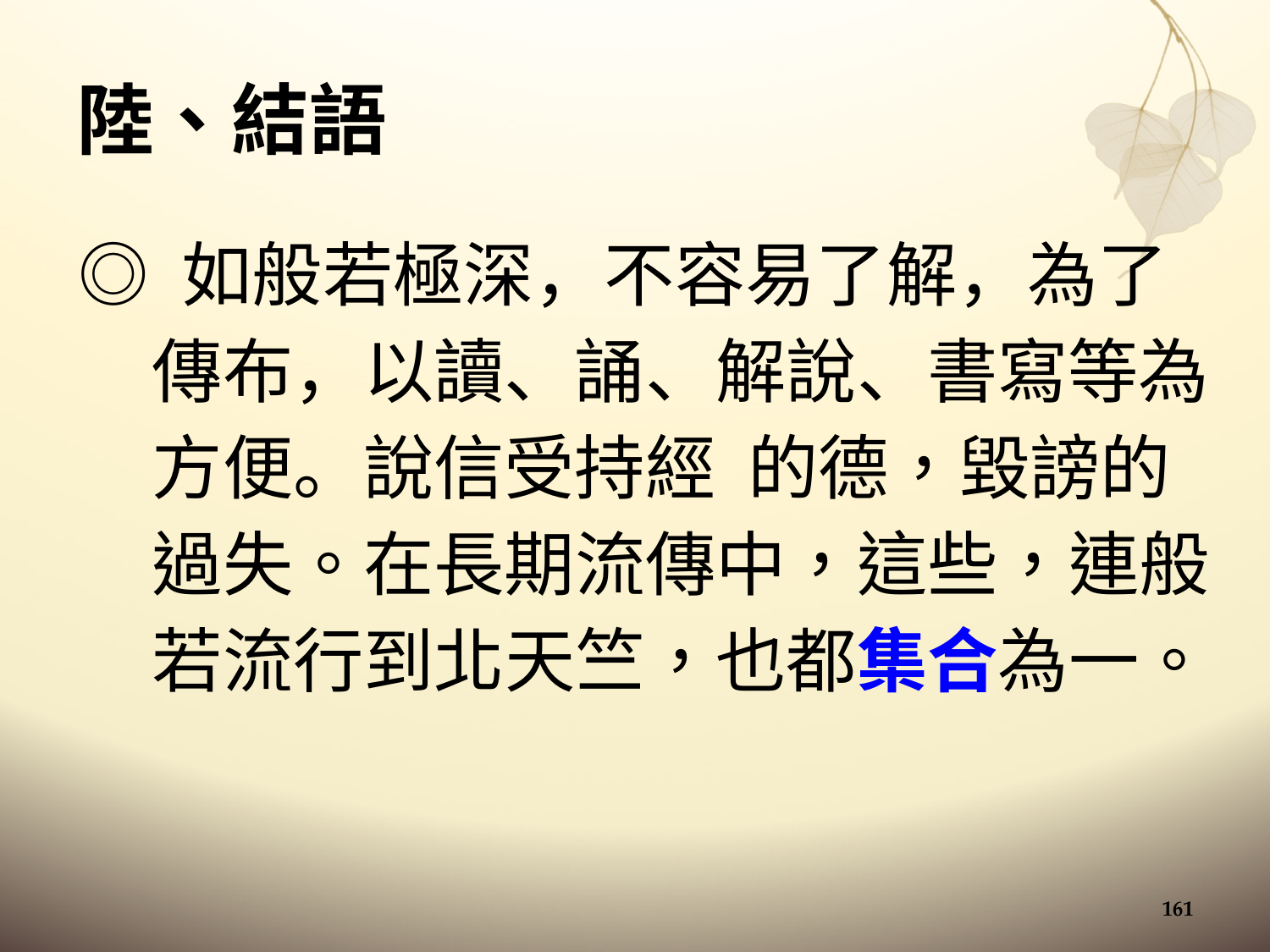

# 陸、結語
◎ 如般若極深，不容易了解，為了傳布，以讀、誦、解說、書寫等為方便。說信受持經  的德，毀謗的過失。在長期流傳中，這些，連般若流行到北天竺，也都集合為一。

161